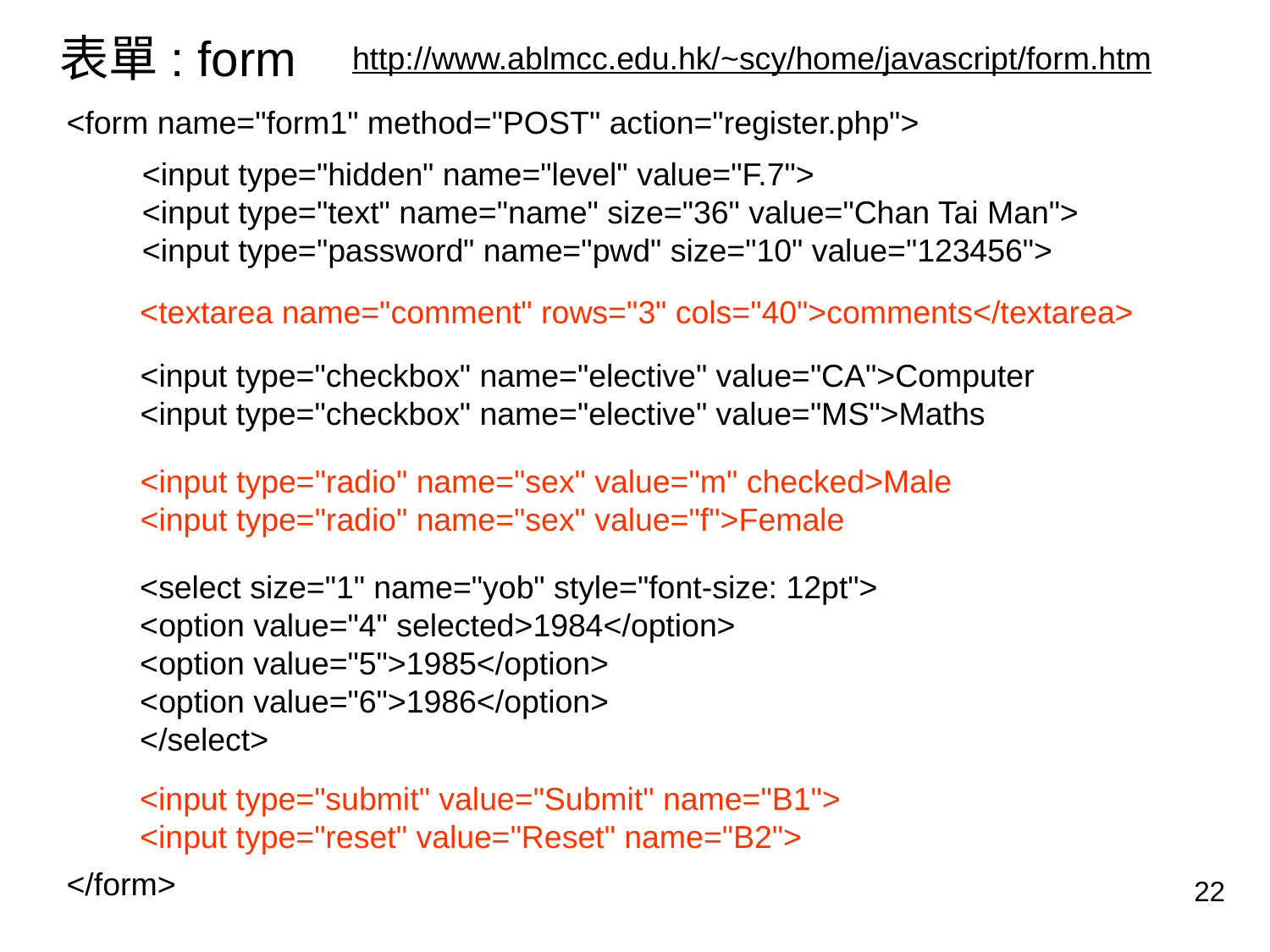

表單: form
http://www.ablmcc.edu.hk/~scy/home/javascript/form.htm
<form name="form1" method="POST" action="register.php">

</form>
<input type="hidden" name="level" value="F.7">
<input type="text" name="name" size="36" value="Chan Tai Man">
<input type="password" name="pwd" size="10" value="123456">
<textarea name="comment" rows="3" cols="40">comments</textarea>
<input type="checkbox" name="elective" value="CA">Computer
<input type="checkbox" name="elective" value="MS">Maths
<input type="radio" name="sex" value="m" checked>Male
<input type="radio" name="sex" value="f">Female
<select size="1" name="yob" style="font-size: 12pt">
<option value="4" selected>1984</option>
<option value="5">1985</option>
<option value="6">1986</option>
</select>
<input type="submit" value="Submit" name="B1">
<input type="reset" value="Reset" name="B2">
HTML 4.0
22